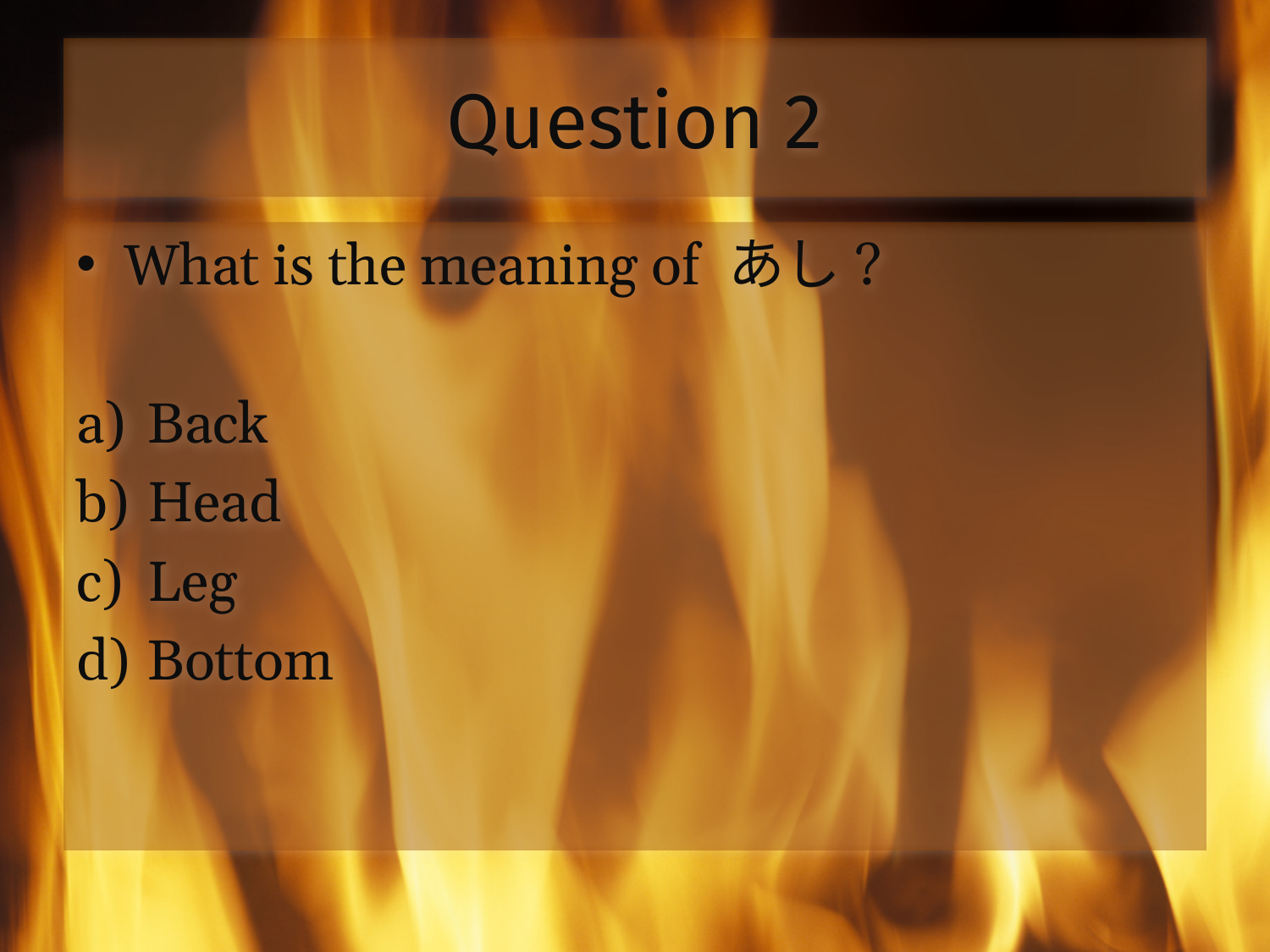

# Question 2
What is the meaning of あし?

Back
Head
Leg
Bottom